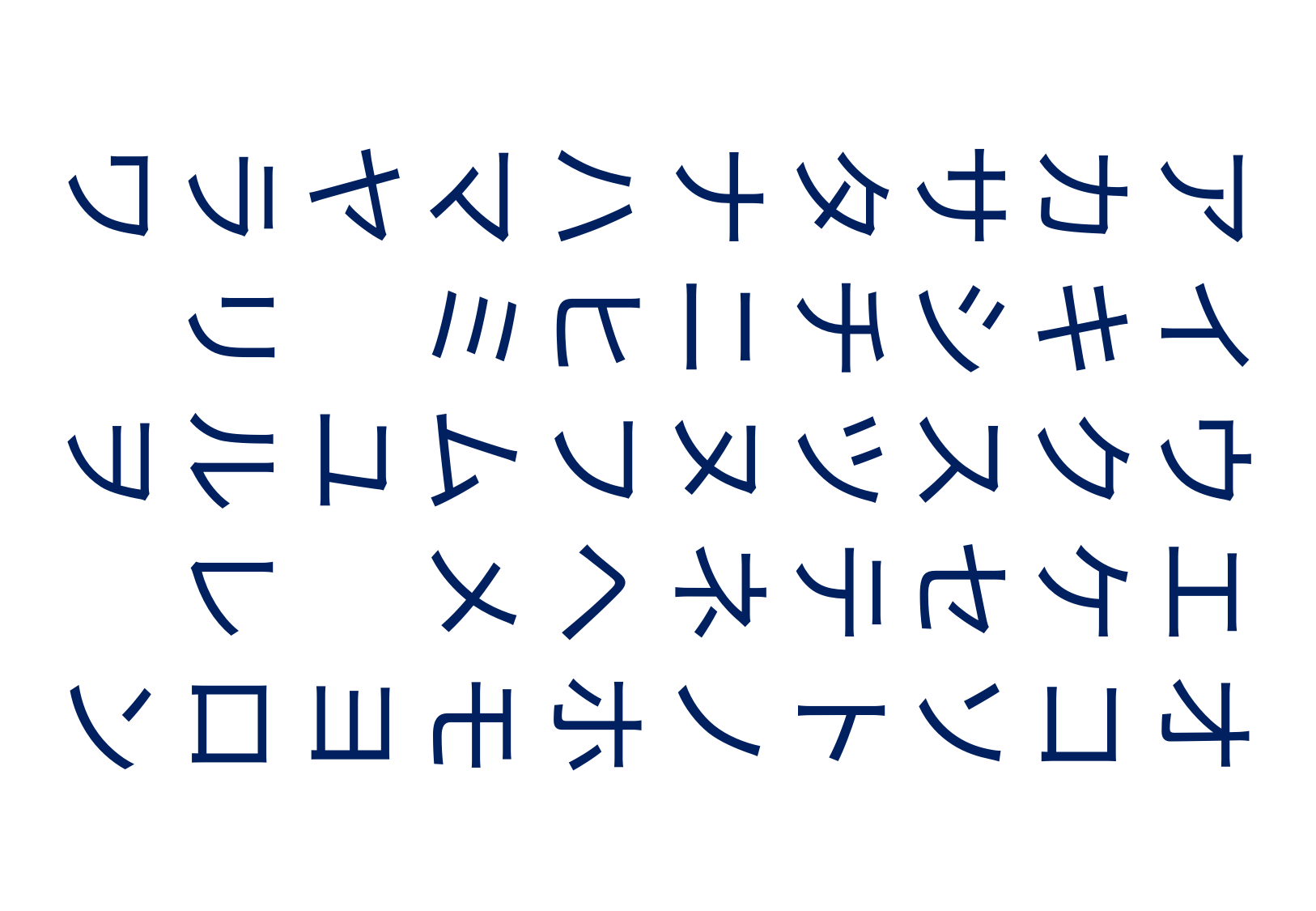

ワ 　 ヲ 　 ン
ラ リ ル レ ロ
ヤ 　 ユ  　ヨ
マ ミ ム メ モ
ハ ヒ フ ヘ ホ
ナ ニ ヌ ネ ノ
タ チ ツ テ ト
サ シ ス セ ソ
カ キ ク ケ コ
ア イ ウ エ オ